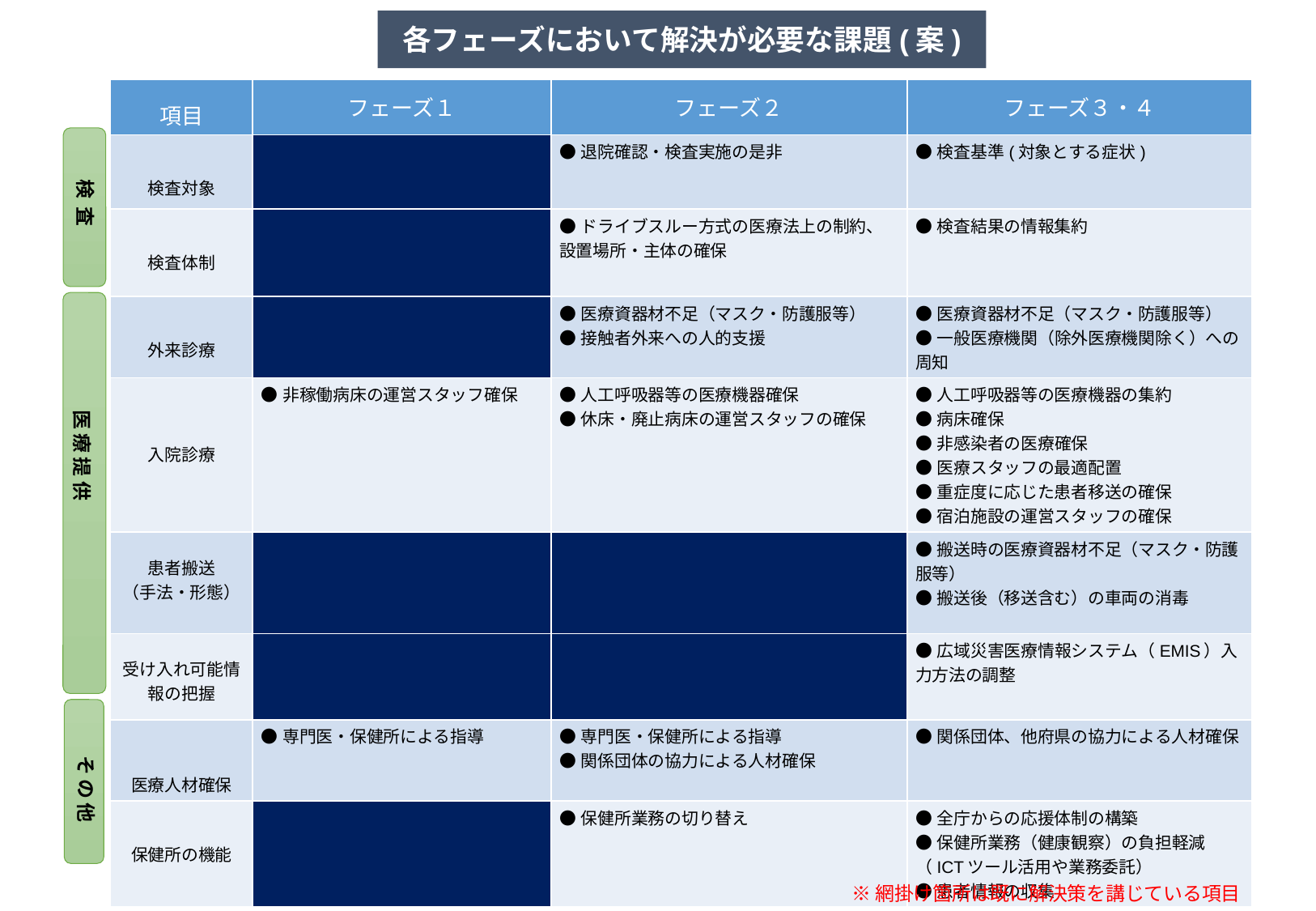

各フェーズにおいて解決が必要な課題(案)
| 項目 | フェーズ１ | フェーズ２ | フェーズ３・４ |
| --- | --- | --- | --- |
| 検査対象 |  | ●退院確認・検査実施の是非 | ●検査基準(対象とする症状) |
| 検査体制 |  | ●ドライブスルー方式の医療法上の制約、設置場所・主体の確保 | ●検査結果の情報集約 |
| 外来診療 |  | ●医療資器材不足（マスク・防護服等） ●接触者外来への人的支援 | ●医療資器材不足（マスク・防護服等） ●一般医療機関（除外医療機関除く）への周知 |
| 入院診療 | ●非稼働病床の運営スタッフ確保 | ●人工呼吸器等の医療機器確保 ●休床・廃止病床の運営スタッフの確保 | ●人工呼吸器等の医療機器の集約 ●病床確保 ●非感染者の医療確保 ●医療スタッフの最適配置 ●重症度に応じた患者移送の確保 ●宿泊施設の運営スタッフの確保 |
| 患者搬送 （手法・形態） |  |  | ●搬送時の医療資器材不足（マスク・防護服等） ●搬送後（移送含む）の車両の消毒 |
| 受け入れ可能情報の把握 |  |  | ●広域災害医療情報システム（EMIS）入力方法の調整 |
| 医療人材確保 | ●専門医・保健所による指導 | ●専門医・保健所による指導 ●関係団体の協力による人材確保 | ●関係団体、他府県の協力による人材確保 |
| 保健所の機能 |  | ●保健所業務の切り替え | ●全庁からの応援体制の構築 ●保健所業務（健康観察）の負担軽減 （ICTツール活用や業務委託） ●患者情報の収集 |

     検  査

             医 療 提 供

     そ の 他
※網掛け箇所は既に解決策を講じている項目